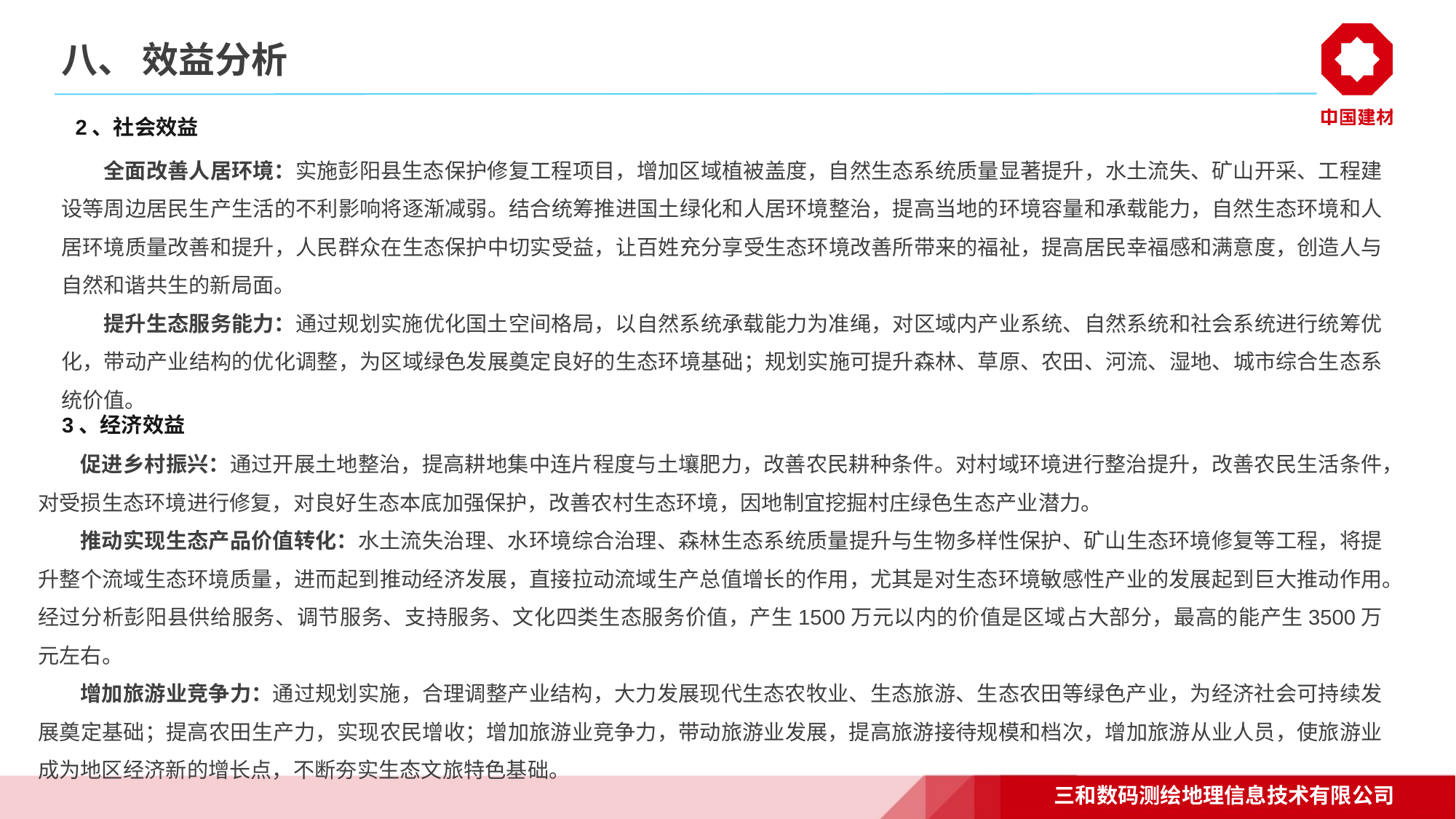

# 八、 效益分析
2、社会效益
全面改善人居环境：实施彭阳县生态保护修复工程项目，增加区域植被盖度，自然生态系统质量显著提升，水土流失、矿山开采、工程建设等周边居民生产生活的不利影响将逐渐减弱。结合统筹推进国土绿化和人居环境整治，提高当地的环境容量和承载能力，自然生态环境和人居环境质量改善和提升，人民群众在生态保护中切实受益，让百姓充分享受生态环境改善所带来的福祉，提高居民幸福感和满意度，创造人与自然和谐共生的新局面。
提升生态服务能力：通过规划实施优化国土空间格局，以自然系统承载能力为准绳，对区域内产业系统、自然系统和社会系统进行统筹优化，带动产业结构的优化调整，为区域绿色发展奠定良好的生态环境基础；规划实施可提升森林、草原、农田、河流、湿地、城市综合生态系统价值。
3、经济效益
促进乡村振兴：通过开展土地整治，提高耕地集中连片程度与土壤肥力，改善农民耕种条件。对村域环境进行整治提升，改善农民生活条件，对受损生态环境进行修复，对良好生态本底加强保护，改善农村生态环境，因地制宜挖掘村庄绿色生态产业潜力。
推动实现生态产品价值转化：水土流失治理、水环境综合治理、森林生态系统质量提升与生物多样性保护、矿山生态环境修复等工程，将提升整个流域生态环境质量，进而起到推动经济发展，直接拉动流域生产总值增长的作用，尤其是对生态环境敏感性产业的发展起到巨大推动作用。经过分析彭阳县供给服务、调节服务、支持服务、文化四类生态服务价值，产生1500万元以内的价值是区域占大部分，最高的能产生3500万元左右。
增加旅游业竞争力：通过规划实施，合理调整产业结构，大力发展现代生态农牧业、生态旅游、生态农田等绿色产业，为经济社会可持续发展奠定基础；提高农田生产力，实现农民增收；增加旅游业竞争力，带动旅游业发展，提高旅游接待规模和档次，增加旅游从业人员，使旅游业成为地区经济新的增长点，不断夯实生态文旅特色基础。